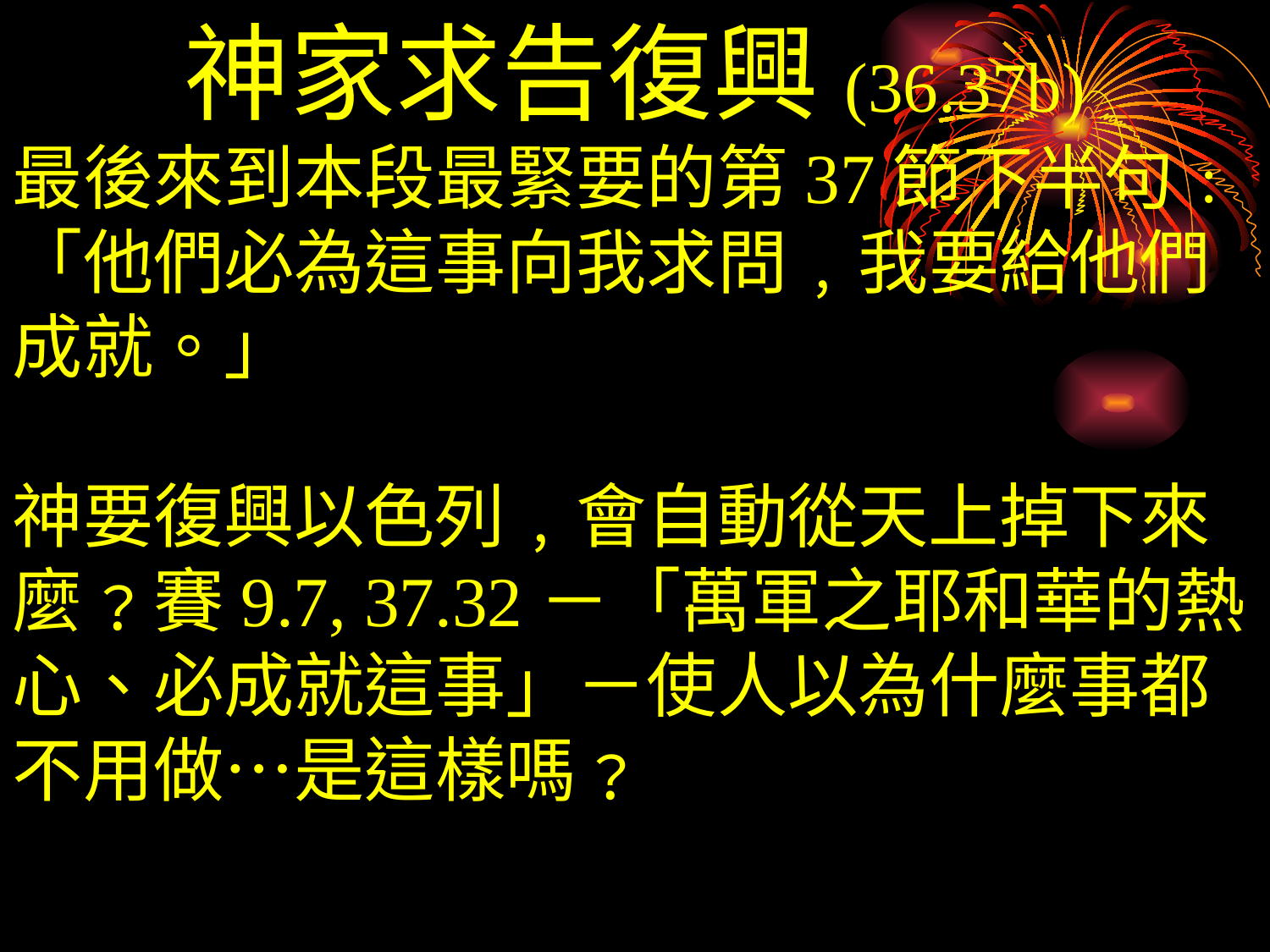

神家求告復興(36.37b)
最後來到本段最緊要的第37節下半句﹕「他們必為這事向我求問﹐我要給他們成就。」

神要復興以色列﹐會自動從天上掉下來麼﹖賽9.7, 37.32－「萬軍之耶和華的熱心、必成就這事」－使人以為什麼事都不用做…是這樣嗎﹖